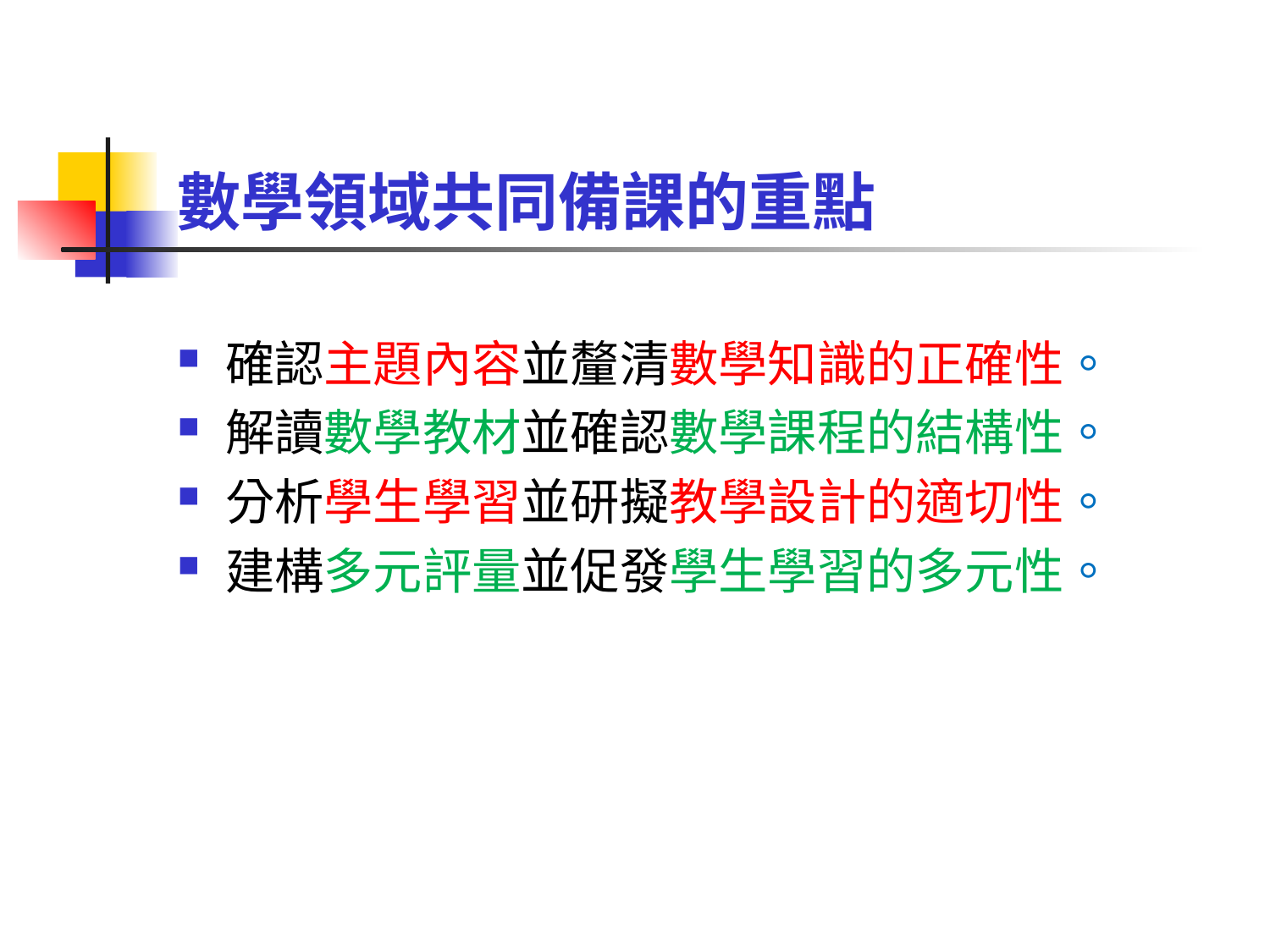

# 數學領域共同備課的重點
確認主題內容並釐清數學知識的正確性。
解讀數學教材並確認數學課程的結構性。
分析學生學習並研擬教學設計的適切性。
建構多元評量並促發學生學習的多元性。